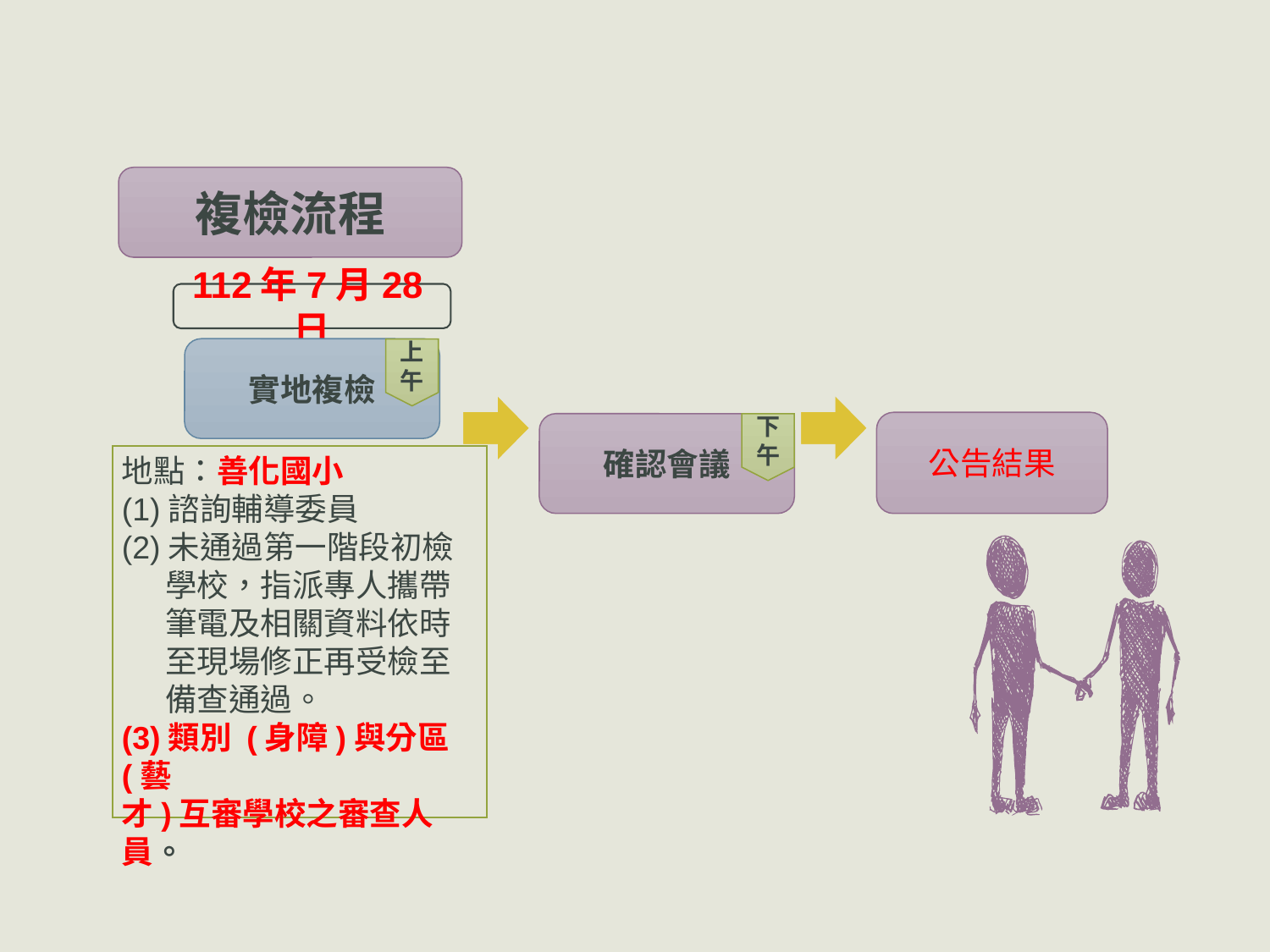

複檢流程
112年7月28日
實地複檢
上午

公告結果
確認會議
下午
地點：善化國小
(1)諮詢輔導委員
(2)未通過第一階段初檢
     學校，指派專人攜帶
     筆電及相關資料依時
     至現場修正再受檢至
     備查通過。
(3)類別 (身障)與分區(藝
才)互審學校之審查人員。